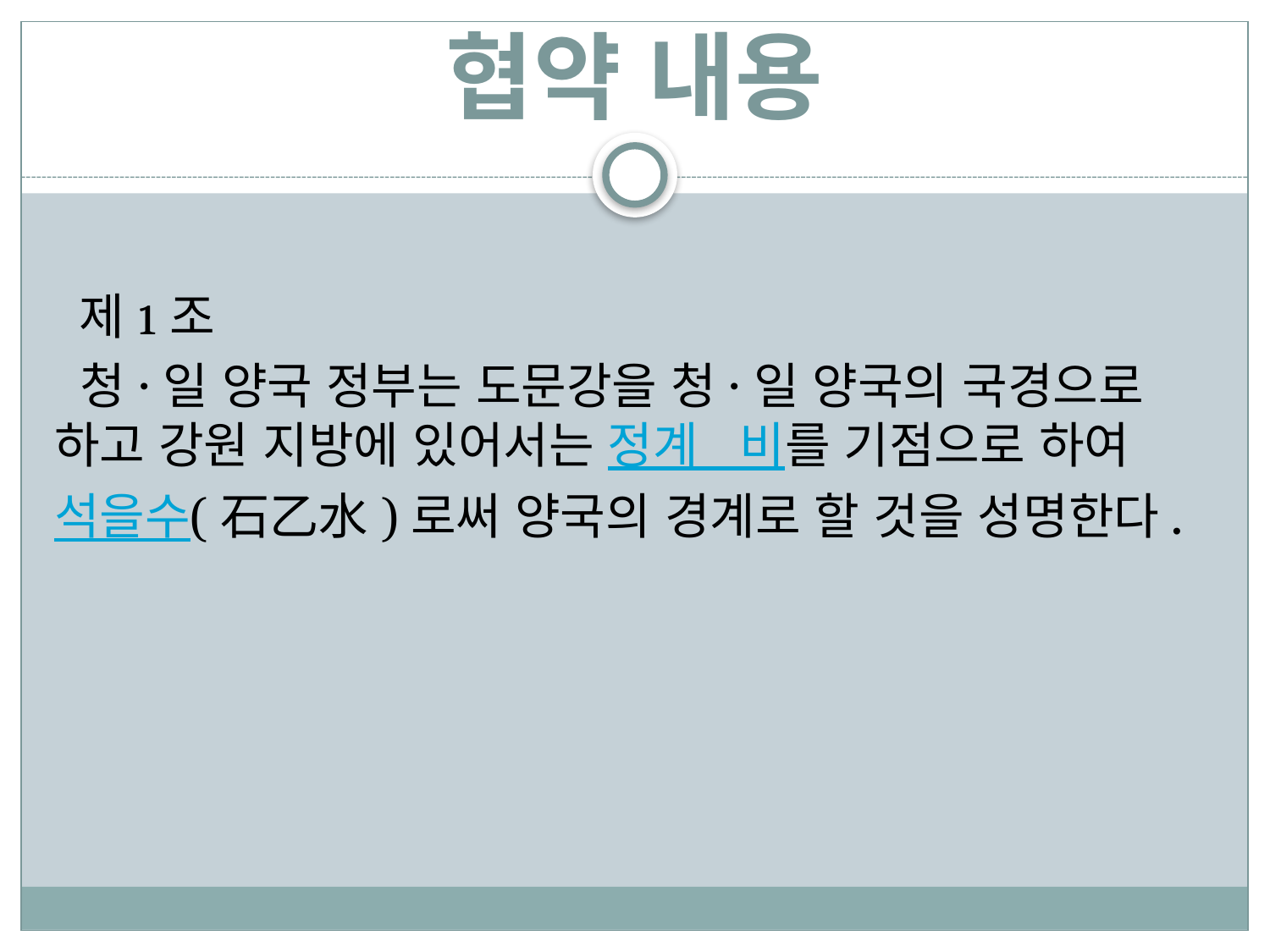

# 협약 내용

 제1조
 청·일 양국 정부는 도문강을 청·일 양국의 국경으로 하고 강원 지방에 있어서는 정계   비를 기점으로 하여 석을수(石乙水)로써 양국의 경계로 할 것을 성명한다.